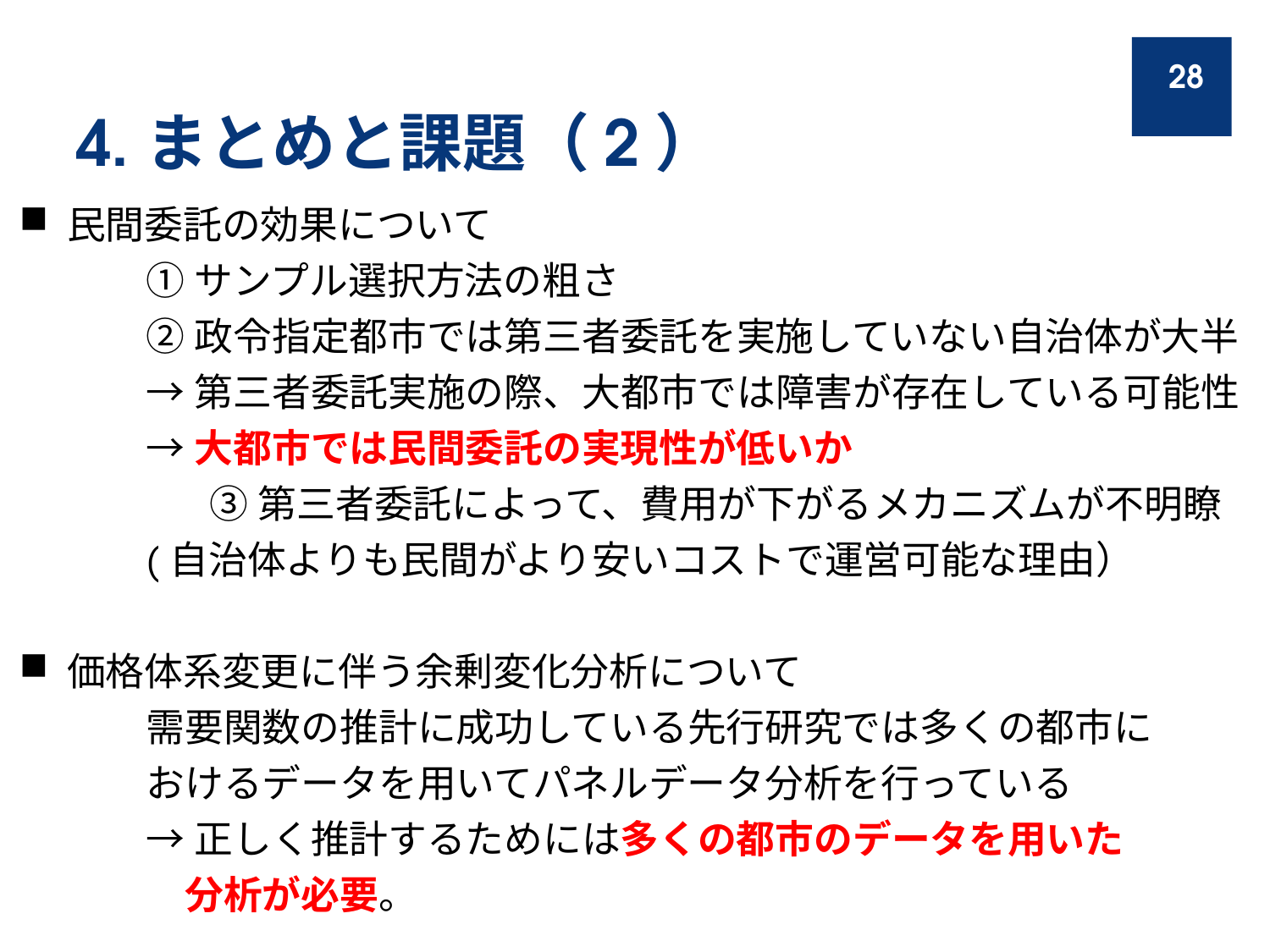

28
# 4.まとめと課題（2）
民間委託の効果について
①サンプル選択方法の粗さ
②政令指定都市では第三者委託を実施していない自治体が大半
→第三者委託実施の際、大都市では障害が存在している可能性
→大都市では民間委託の実現性が低いか
	③第三者委託によって、費用が下がるメカニズムが不明瞭
	(自治体よりも民間がより安いコストで運営可能な理由）

価格体系変更に伴う余剰変化分析について
	需要関数の推計に成功している先行研究では多くの都市に
	おけるデータを用いてパネルデータ分析を行っている
	→正しく推計するためには多くの都市のデータを用いた
	　分析が必要。